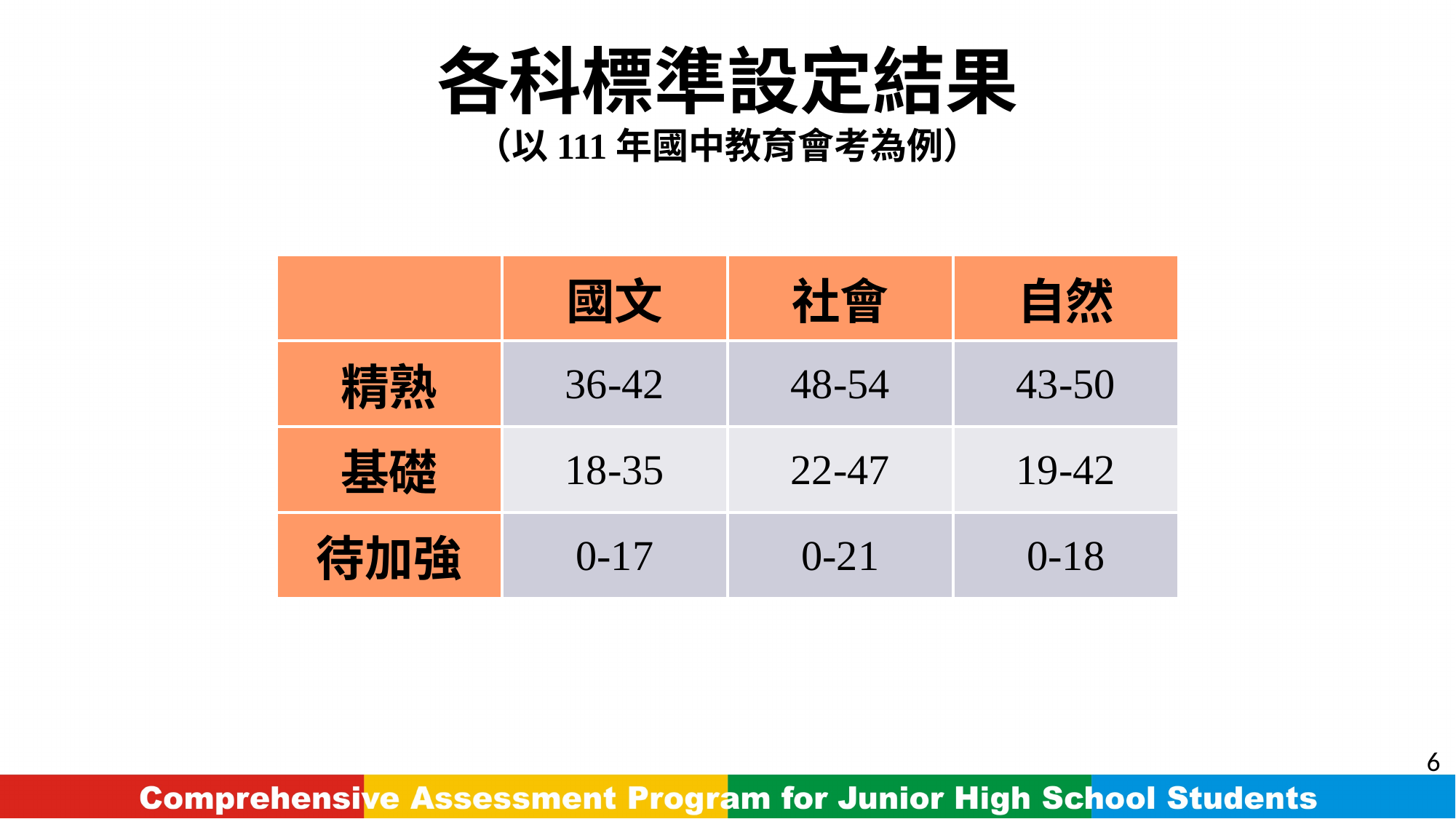

# 各科標準設定結果 （以111年國中教育會考為例）
|  | 國文 | 社會 | 自然 |
| --- | --- | --- | --- |
| 精熟 | 36-42 | 48-54 | 43-50 |
| 基礎 | 18-35 | 22-47 | 19-42 |
| 待加強 | 0-17 | 0-21 | 0-18 |
6